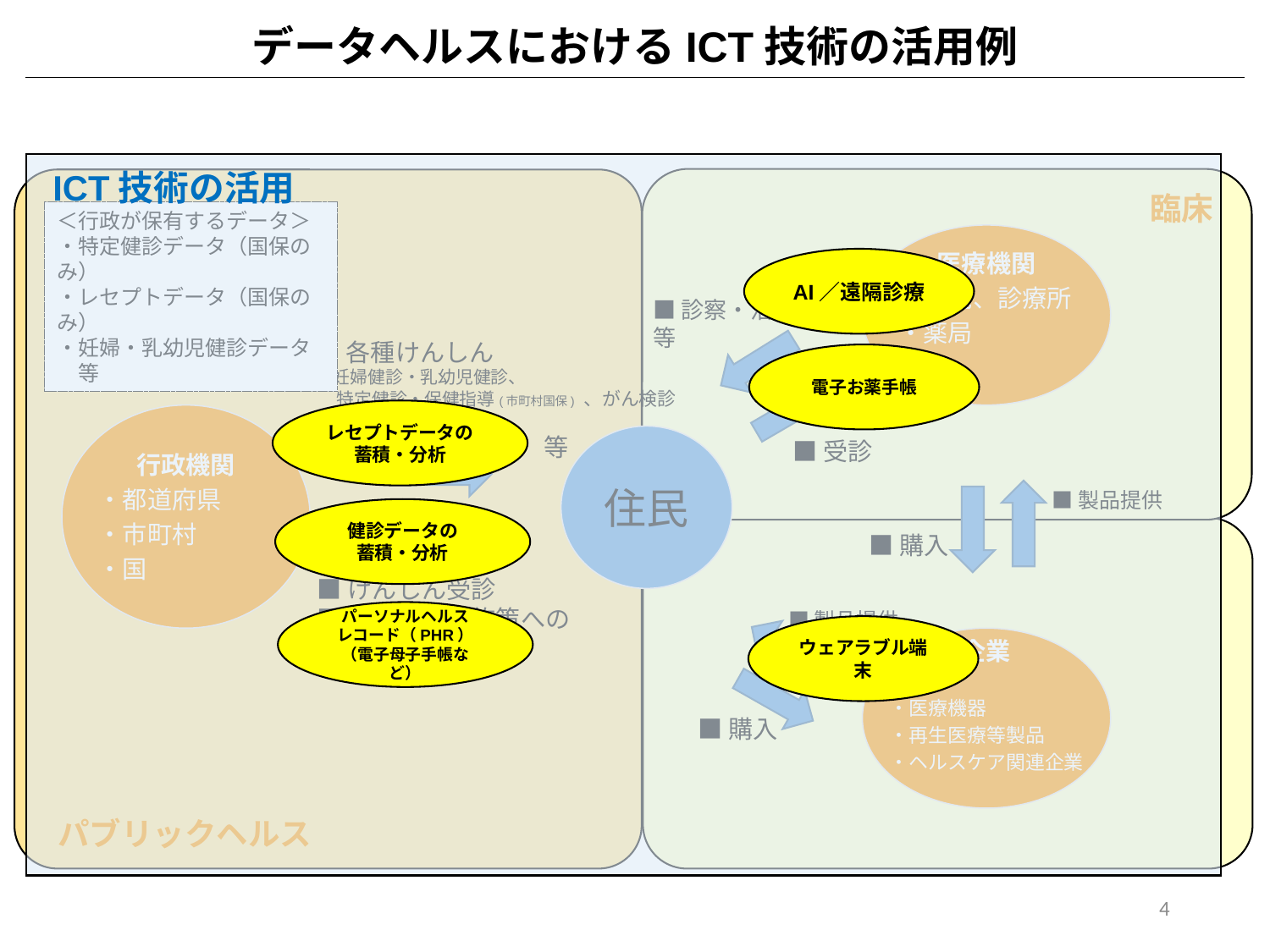

データヘルスにおけるICT技術の活用例

ICT技術の活用
AI／遠隔診療
電子お薬手帳
レセプトデータの
蓄積・分析
健診データの
蓄積・分析
パーソナルヘルス
レコード（PHR）
（電子母子手帳など）
ウェアラブル端末

臨床
＜行政が保有するデータ＞
・特定健診データ（国保のみ）
・レセプトデータ（国保のみ）
・妊婦・乳幼児健診データ　等
医療機関
・病院、診療所
・薬局

■診察・治療・処方等
■各種けんしん
（妊婦健診・乳幼児健診、
　 特定健診・保健指導(市町村国保) 、がん検診等）
■健康づくり施策　等

行政機関
・都道府県
・市町村
・国
住民
■受診

■製品提供

■購入
■けんしん受診
■健康づくり施策への参加
■製品提供
企業
・製薬
・医療機器
・再生医療等製品
・ヘルスケア関連企業

■購入

パブリックヘルス
4